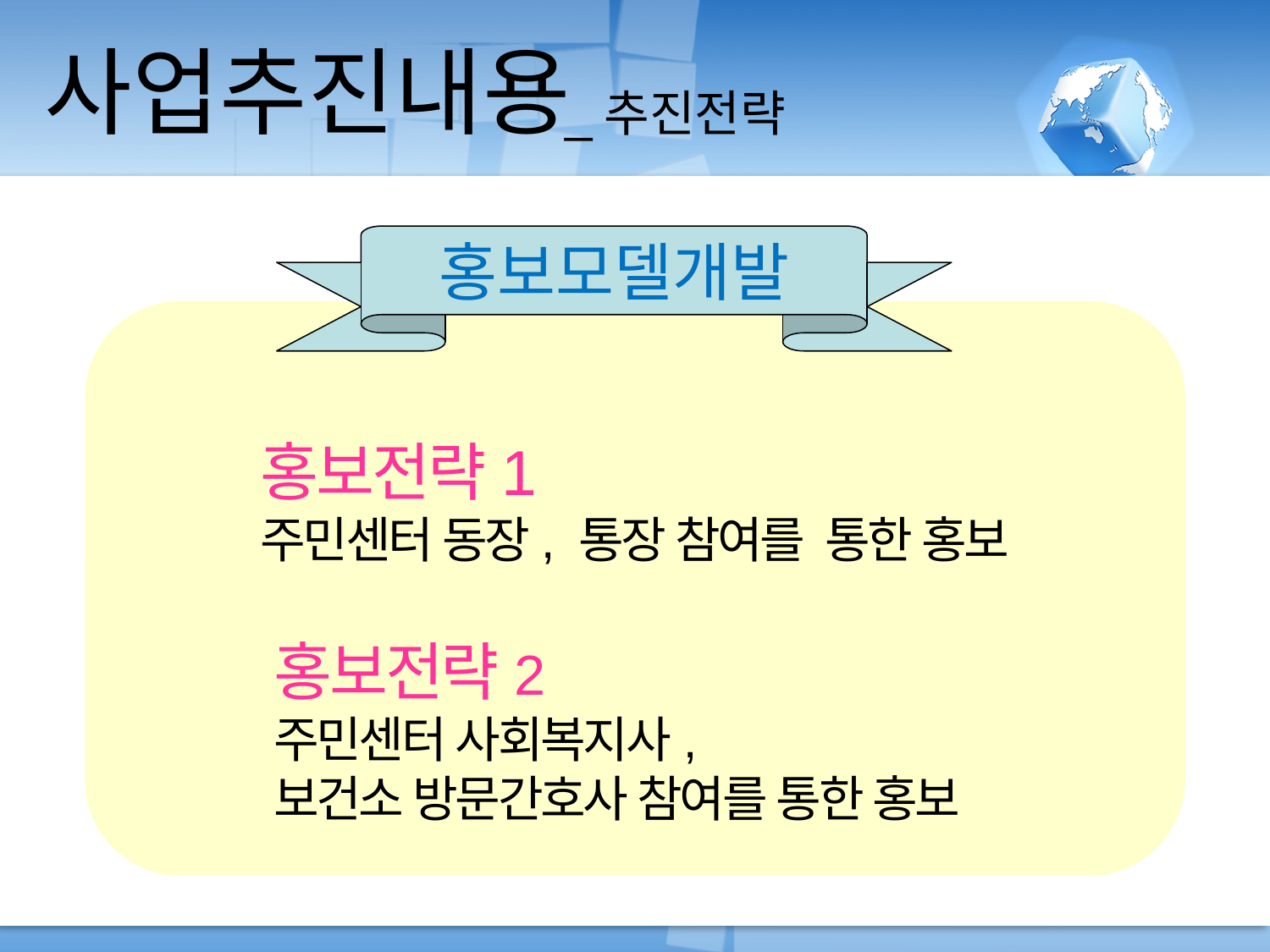

사업추진내용
_추진전략

홍보모델개발

홍보전략1
주민센터 동장, 통장 참여를  통한 홍보
홍보전략2
주민센터 사회복지사,
보건소 방문간호사 참여를 통한 홍보